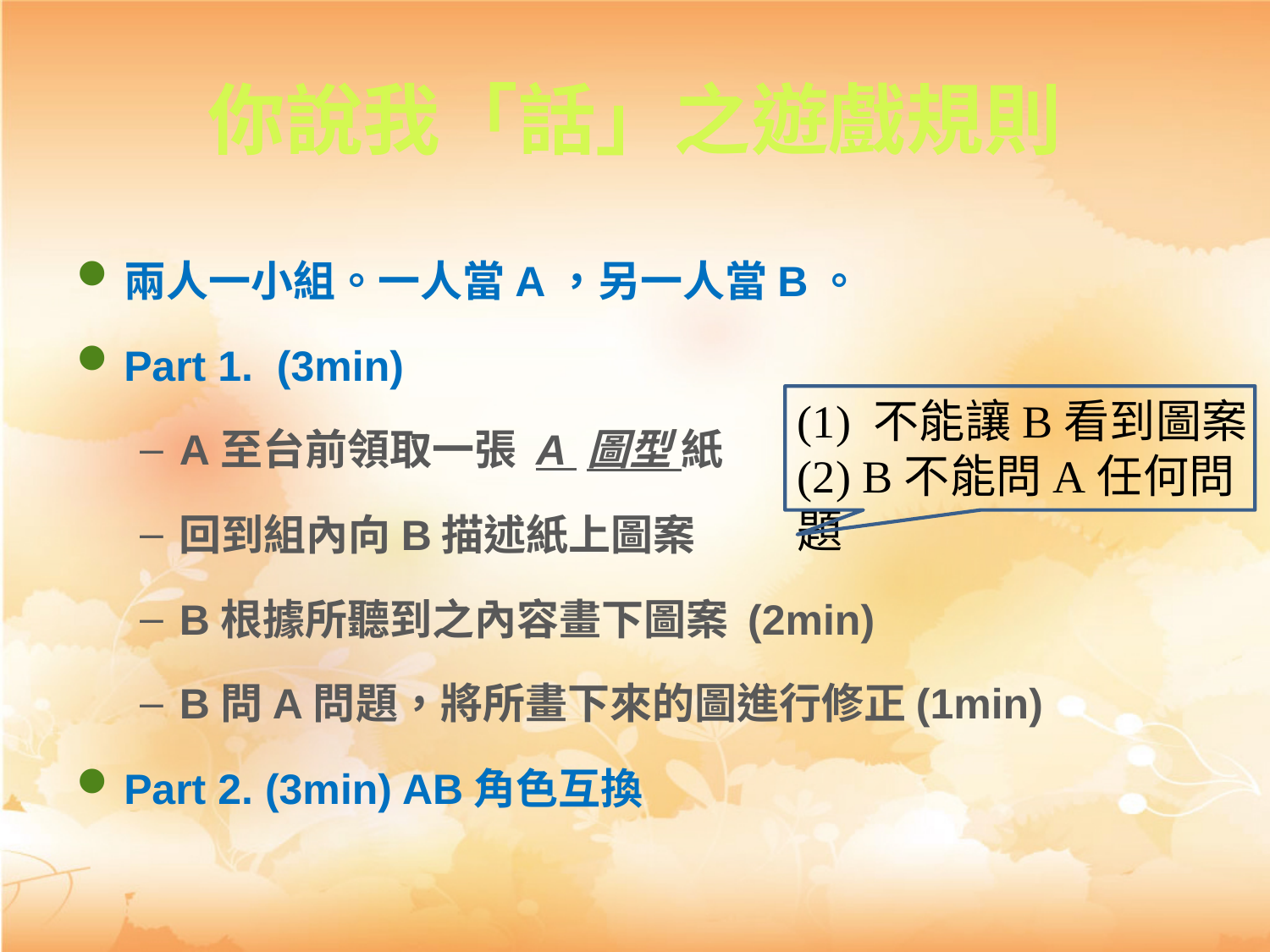

# 你說我「話」之遊戲規則
兩人一小組。一人當A，另一人當B。
Part 1.  (3min)
A至台前領取一張 A 圖型 紙
回到組內向B描述紙上圖案
B根據所聽到之內容畫下圖案 (2min)
B問A問題，將所畫下來的圖進行修正(1min)
Part 2. (3min) AB角色互換
(1) 不能讓B看到圖案
(2) B不能問A任何問題